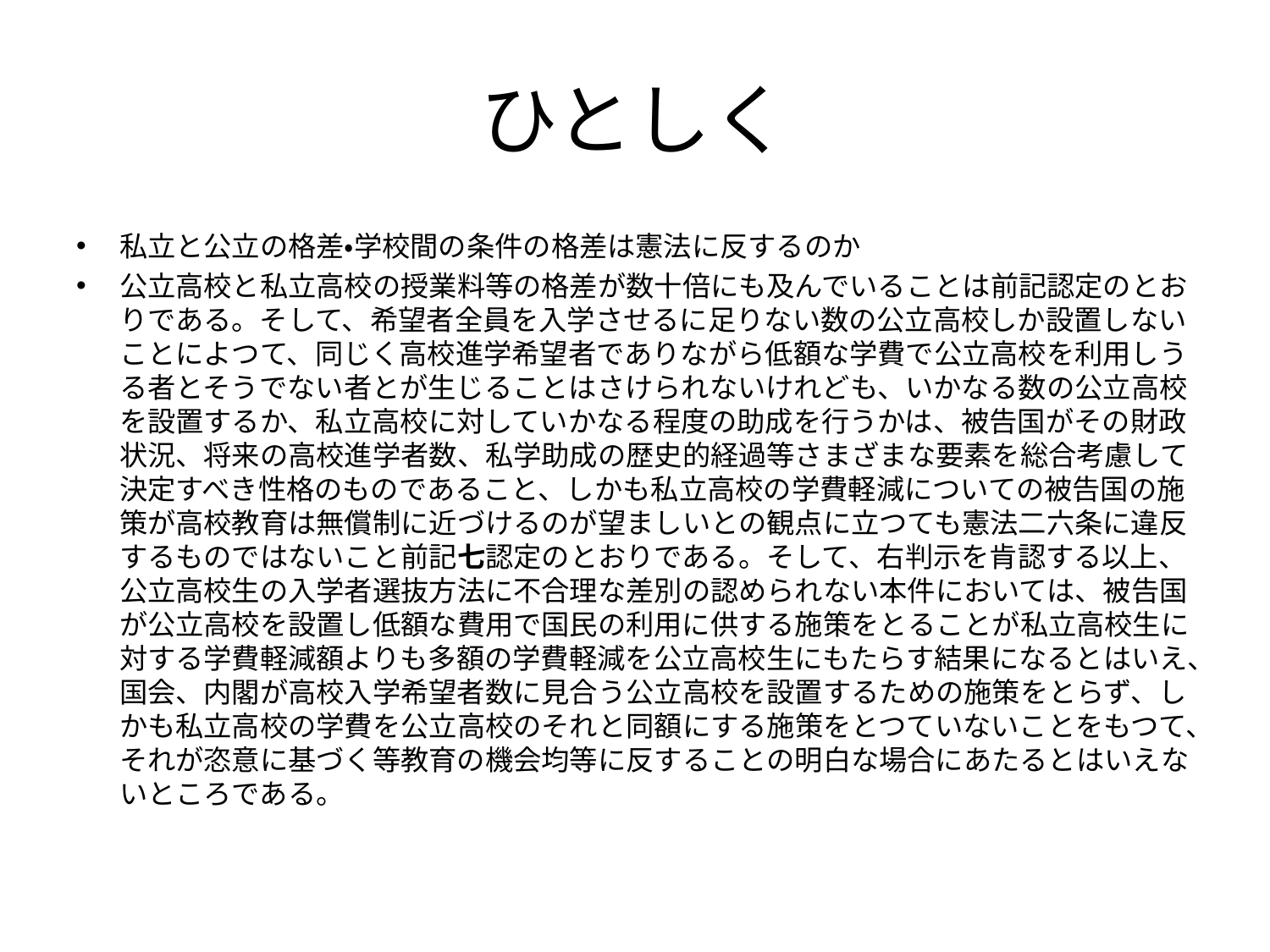

# ひとしく
私立と公立の格差・学校間の条件の格差は憲法に反するのか
公立高校と私立高校の授業料等の格差が数十倍にも及んでいることは前記認定のとおりである。そして、希望者全員を入学させるに足りない数の公立高校しか設置しないことによつて、同じく高校進学希望者でありながら低額な学費で公立高校を利用しうる者とそうでない者とが生じることはさけられないけれども、いかなる数の公立高校を設置するか、私立高校に対していかなる程度の助成を行うかは、被告国がその財政状況、将来の高校進学者数、私学助成の歴史的経過等さまざまな要素を総合考慮して決定すべき性格のものであること、しかも私立高校の学費軽減についての被告国の施策が高校教育は無償制に近づけるのが望ましいとの観点に立つても憲法二六条に違反するものではないこと前記七認定のとおりである。そして、右判示を肯認する以上、公立高校生の入学者選抜方法に不合理な差別の認められない本件においては、被告国が公立高校を設置し低額な費用で国民の利用に供する施策をとることが私立高校生に対する学費軽減額よりも多額の学費軽減を公立高校生にもたらす結果になるとはいえ、国会、内閣が高校入学希望者数に見合う公立高校を設置するための施策をとらず、しかも私立高校の学費を公立高校のそれと同額にする施策をとつていないことをもつて、それが恣意に基づく等教育の機会均等に反することの明白な場合にあたるとはいえないところである。